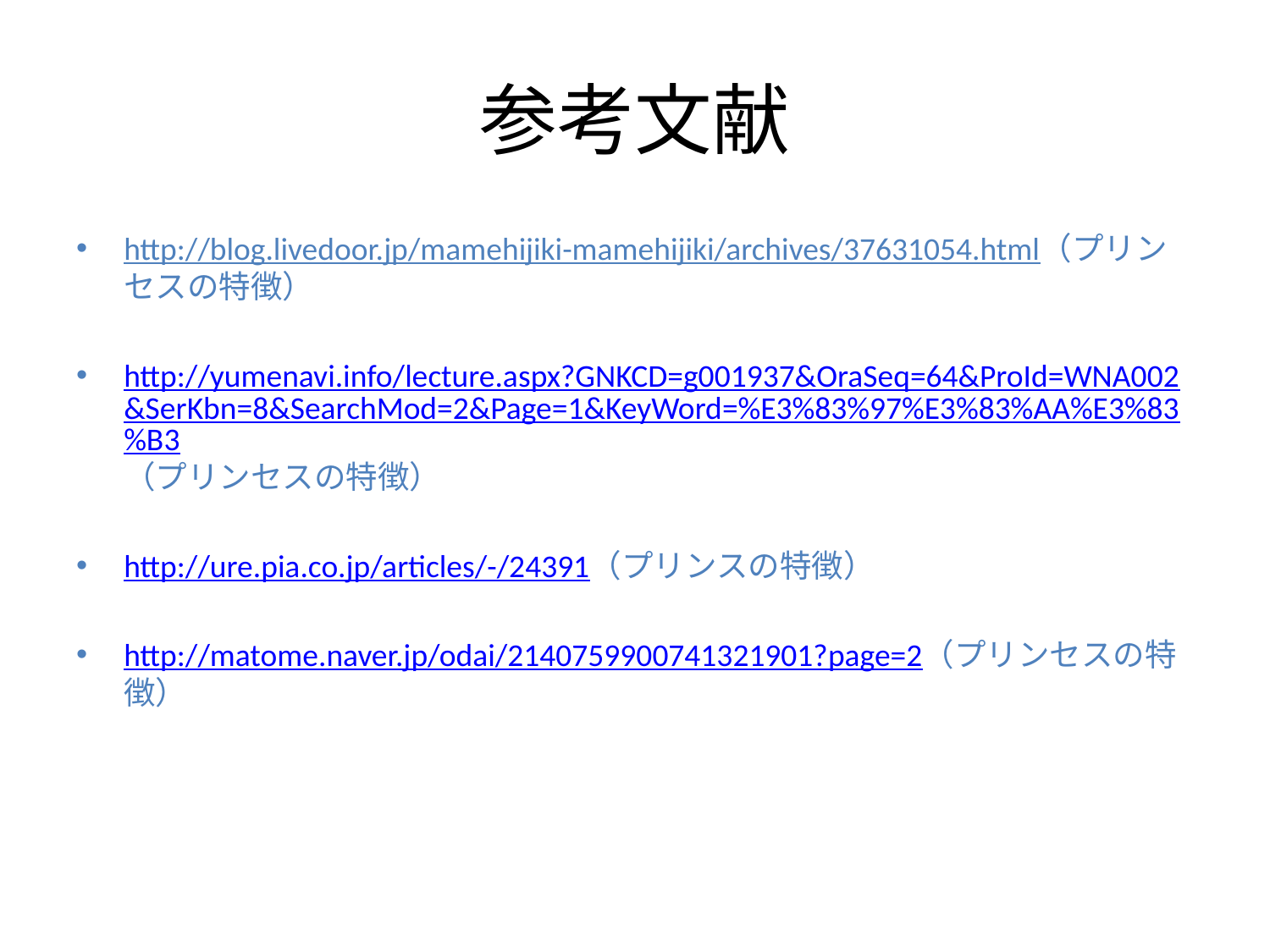

# 参考文献
http://blog.livedoor.jp/mamehijiki-mamehijiki/archives/37631054.html（プリンセスの特徴）

http://yumenavi.info/lecture.aspx?GNKCD=g001937&OraSeq=64&ProId=WNA002&SerKbn=8&SearchMod=2&Page=1&KeyWord=%E3%83%97%E3%83%AA%E3%83%B3（プリンセスの特徴）

http://ure.pia.co.jp/articles/-/24391（プリンスの特徴）

http://matome.naver.jp/odai/2140759900741321901?page=2（プリンセスの特徴）